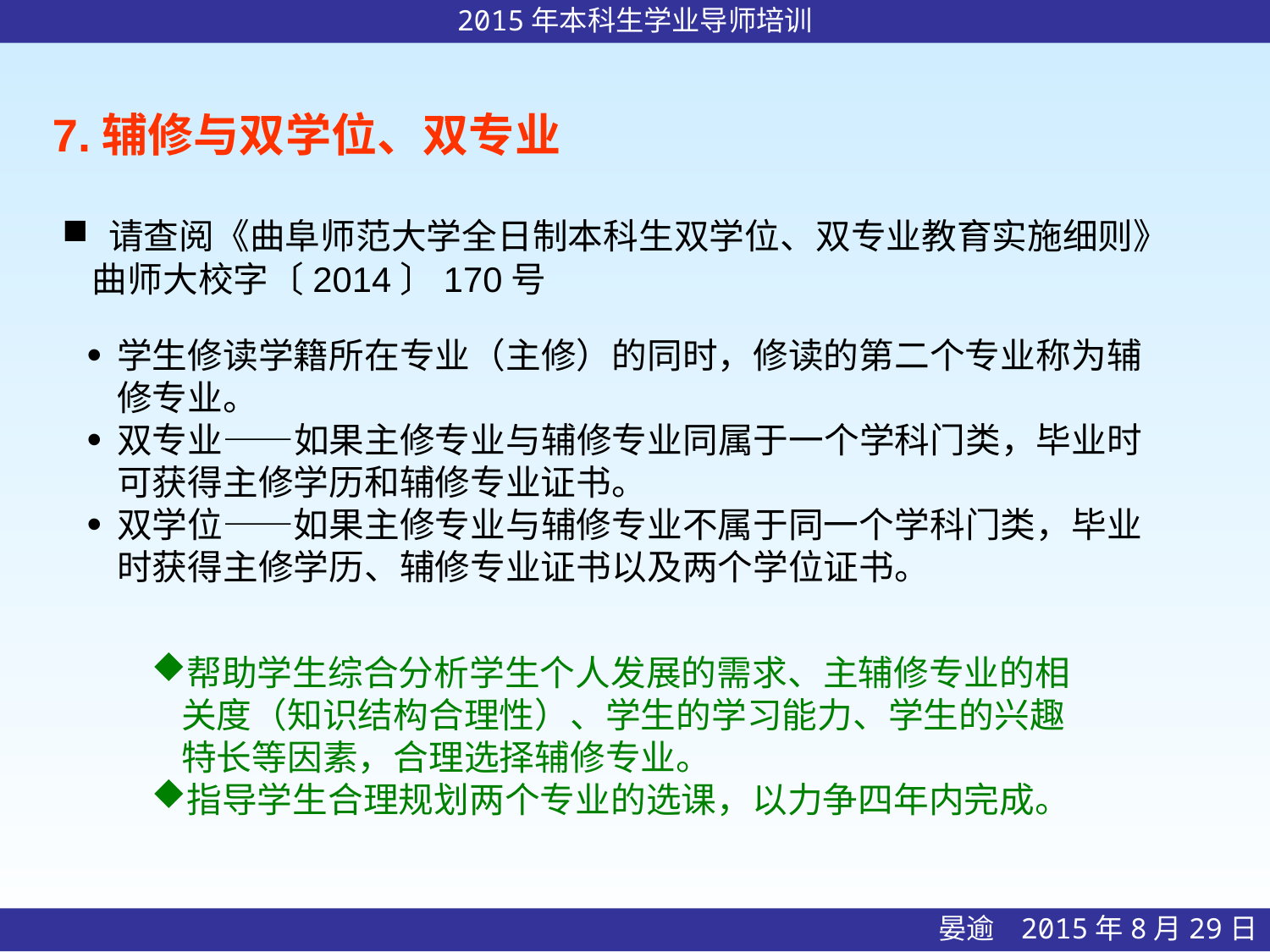

7.辅修与双学位、双专业
 请查阅《曲阜师范大学全日制本科生双学位、双专业教育实施细则》 曲师大校字〔2014〕170号
学生修读学籍所在专业（主修）的同时，修读的第二个专业称为辅修专业。
双专业——如果主修专业与辅修专业同属于一个学科门类，毕业时可获得主修学历和辅修专业证书。
双学位——如果主修专业与辅修专业不属于同一个学科门类，毕业时获得主修学历、辅修专业证书以及两个学位证书。
帮助学生综合分析学生个人发展的需求、主辅修专业的相关度（知识结构合理性）、学生的学习能力、学生的兴趣特长等因素，合理选择辅修专业。
指导学生合理规划两个专业的选课，以力争四年内完成。